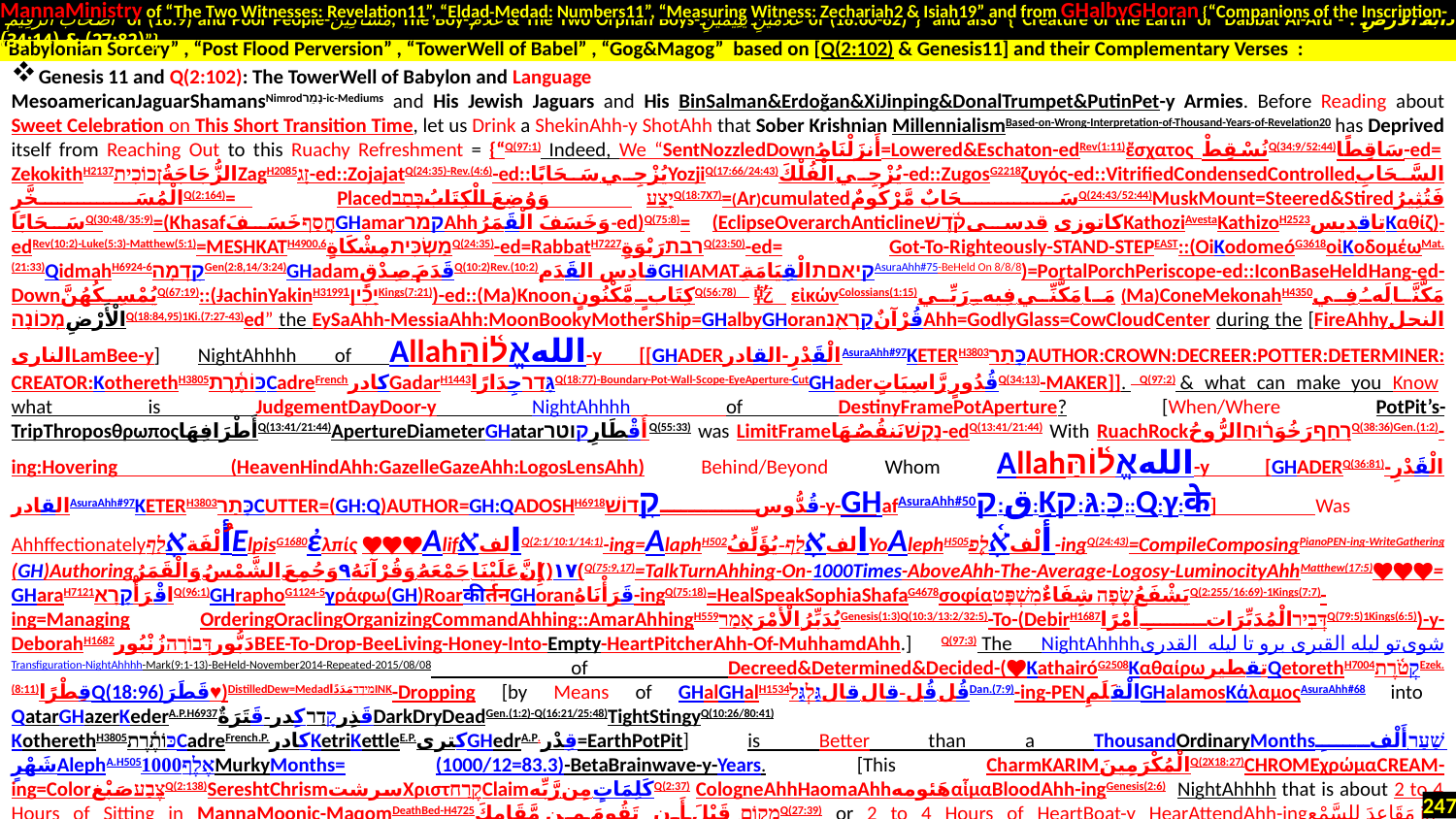

MannaMinistry of “The Two Witnesses: Revelation11”, “Eldad-Medad: Numbers11”, “Measuring Witness: Zechariah2 & Isiah19” and from GHalbyGHoran {“Companions of the Inscription-
 أَصْحَابَ الرَّقِيمِ  of (18:9) and Poor People-مَسَاكِينَ, The Boy-غُلَامُ & The Two Orphan Boys-غُلَامَيْنِ يَتِيمَيْنِ of (18:60-82)”}  and also  {“Creature of the Earth  or  Dabbat Al-Ard - دَابَّةُ الْأَرْضِ : (27:82) & (34:14)”}
.
Genesis 11 and Q(2:102): The TowerWell of Babylon and Language
MesoamericanJaguarShamansNimrodנָמֵר-ic-Mediums and His Jewish Jaguars and His BinSalman&Erdoğan&XiJinping&DonalTrumpet&PutinPet-y Armies. Before Reading about Sweet Celebration on This Short Transition Time, let us Drink a ShekinAhh-y ShotAhh that Sober Krishnian MillennialismBased-on-Wrong-Interpretation-of-Thousand-Years-of-Revelation20 has Deprived itself from Reaching Out to this Ruachy Refreshment = {“Q(97:1) Indeed, We “SentNozzledDownأَنزَلْنَاهُ=Lowered&Eschaton-edRev(1:11)ἔσχατος نُسْقِطْQ(34:9/52:44)سَاقِطًا-ed= ZekokithH2137الزُّجَاجَةُזְכוֹכִיתZagH2085זָג-ed::ZojajatQ(24:35)-Rev.(4:6)-ed::يُزْجِي سَحَابًاYozjiQ(17:66/24:43)يُزْجِي الْفُلْكَ-ed::ZugosG2218ζυγός-ed::VitrifiedCondensedControlledالسَّحَابِ الْمُسَخَّرِQ(2:164)= Placedיָצַעوَوُضِعَ الْكِتَابُכָּתַבQ(18:7X7)=(Ar)cumulatedسَحَابٌ مَّرْكُومٌQ(24:43/52:44)MuskMount=Steered&Stiredفَتُثِيرُ سَحَابًاQ(30:48/35:9)=(KhasafחֲסַףخَسَفَGHamarקמרAhhوَخَسَفَ الْقَمَرُ-ed)Q(75:8)= (EclipseOverarchAnticlineکاتوزی قدسیקֹ֫דֶשׁKathoziAvestaKathizoH2523تاقدیسΚαθίζ)-edRev(10:2)-Luke(5:3)-Matthew(5:1)=MESHKATH4900,6מַשְׂכִּיתمِشْكَاةٍQ(24:35)-ed=RabbatH7227רבתرَبْوَةٍQ(23:50)-ed= Got-To-Righteously-STAND-STEPEAST::(OiKodomeóG3618οἰΚοδομέωMat.(21:33)QidmahH6924-6קִדְמָהGen(2:8,14/3:24)GHadamقَدَمَ صِدْقٍQ(10:2)Rev.(10:2)قادِس القَدَمGHIAMATקיאםתالْقِيَامَةِAsuraAhh#75-BeHeld On 8/8/8)=PortalPorchPeriscope-ed::IconBaseHeldHang-ed-DownيُمْسِكُهُنَّQ(67:19)::(JachinYakinH3199יָכִ֔ין1Kings(7:21))-ed::(Ma)Knoonكِتَابٍ مَّكْنُونٍQ(56:78)乾εἰκώνColossians(1:15)مَا مَكَّنِّي فِيهِ رَبِّي (Ma)ConeMekonahH4350مَكَّنَّا لَهُ فِي الْأَرْضِמְכוֹנָהQ(18:84,95)1Ki.(7:27-43)ed” the EySaAhh-MessiaAhh:MoonBookyMotherShip=GHalbyGHoranقُرْآنٌקָרְאֵ֖נAhh=GodlyGlass=CowCloudCenter during the [FireAhhyالنحل الناریLamBee-y] NightAhhhh of Allahاللهאֱל֫וֹהַּ-y [[GHADERالْقَدْرِ-القادرAsuraAhh#97KETERH3803כָּתַרAUTHOR:CROWN:DECREER:POTTER:DETERMINER: CREATOR:KotherethH3805כּוֹתֶ֫רֶתCadreFrenchکادرGadarH1443גָּדַרجِدَارًاQ(18:77)-Boundary-Pot-Wall-Scope-EyeAperture-CutGHaderقُدُورٍ رَّاسِيَاتٍQ(34:13)-MAKER]].  Q(97:2) & what can make you Know what is JudgementDayDoor-y NightAhhhh of DestinyFramePotAperture? [When/Where PotPit’s-TripThroposθρωποςأَطْرَافِهَاQ(13:41/21:44)ApertureDiameterGHatarأَقْطَارِקוטרQ(55:33) was LimitFrameנָקַשׁنَنقُصُهَا-edQ(13:41/21:44) With RuachRockרָחַףرَخُوَר֫וּחַالرُّوحُQ(38:36)Gen.(1:2)-ing:Hovering  (HeavenHindAhh:GazelleGazeAhh:LogosLensAhh) Behind/Beyond Whom Allahاللهאֱל֫וֹהַּ-y [GHADERQ(36:81)الْقَدْرِ-القادرAsuraAhh#97KETERH3803כָּתַרCUTTER=(GH:Q)AUTHOR=GH:QADOSHH6918قُدُّوسקָדוֹשׁ-y-GHafAsuraAhh#50ق:ק:Κכָּ:גַּ:ק::Q:γ:के] Was AhhffectionatelyأُلْفَةאָלַףElpisG1680ἐλπίς ♥♥♥AlifالفאQ(2:1/10:1/14:1)-ing=AlaphH502الفאָלַף-يُؤَلِّفُYoAlephH505أَلْفאָ֫לֶפ-ingQ(24:43)=CompileComposingPianoPEN-ing-WriteGathering (GH)Authoringوَجُمِعَ الشَّمْسُ وَالْقَمَرُ﴿٩﴾إِنَّ عَلَيْنَا جَمْعَهُ وَقُرْآنَهُ﴿١٧﴾Q(75:9,17)=TalkTurnAhhing-On-1000Times-AboveAhh-The-Average-Logosy-LuminocityAhhMatthew(17:5)♥♥♥= GHaraH7121اقْرَأْקָרָאQ(96:1)GHraphoG1124-5γράφω(GH)Roarकीर्तनGHoranقَرَأْنَاهُ-ingQ(75:18)=HealSpeakSophiaShafaG4678σοφίαيَشْفَعُשָׂפָה شِفَاءٌמִשְׁפָּטQ(2:255/16:69)-1Kings(7:7)-ing=Managing OrderingOraclingOrganizingCommandAhhing::AmarAhhingH559يُدَبِّرُ الْأَمْرَאָמַרGenesis(1:3)Q(10:3/13:2/32:5)-To-(DebirH1687דְּבִירالْمُدَبِّرَاتِ أَمْرًاQ(79:5)1Kings(6:5))-y-DeborahH1682دَبُّورדְּבוֹרָהزُنْبُورBEE-To-Drop-BeeLiving-Honey-Into-Empty-HeartPitcherAhh-Of-MuhhamdAhh.] Q(97:3) The NightAhhhhتو لیله القبری برو تا لیله القدری شویTransfiguration-NightAhhhh-Mark(9:1-13)-BeHeld-November2014-Repeated-2015/08/08 of Decreed&Determined&Decided-(♥KathairóG2508ΚαθαίρωتقطیرQetorethH7004קְטֹ֫רֶתEzek.(8:11)قِطْرًاQ(18:96)قَطَرَ♥)DistilledDew=MedadמֵידָדمَدَدًاINK-Dropping [by Means of GHalGHalH1534قُل قُل-قال قالגַּלְגַּלDan.(7:9)-ing-PENالْقَلَمِGHalamosΚάλαμοςAsuraAhh#68 into QatarGHazerKederA.P.H6937قَذِرקָדַרکِدر-قَتَرَةٌDarkDryDeadGen.(1:2)-Q(16:21/25:48)TightStingyQ(10:26/80:41) KotherethH3805כּוֹתֶ֫רֶתCadreFrench.P.کادرKetriKettleE.P.کتریGHedrA.P.قِدْر=EarthPotPit] is Better than a ThousandOrdinaryMonthsשַׁעַר.أَلْفِ شَهْرٍAlephA.H505אֶלֶף1000MurkyMonths= (1000/12=83.3)-BetaBrainwave-y-Years. [This CharmKARIMالْمُكْرَمِينَQ(2X18:27)CHROMEχρώμαCREAM-ing=ColorצֶבַעصَبْغQ(2:138)SereshtChrismسرشتΧριστקֶרַחClaimكَلِمَاتٍ مِن رَّبِّهQ(2:37) CologneAhhHaomaAhhهَئومهαἷμαBloodAhh-ingGenesis(2:6)  NightAhhhh that is about 2 to 4 Hours of Sitting in MannaMoonic-MaqomDeathBed-H4725מָקוֹם.قَبْلَ أَن تَقُومَ مِن مَّقَامِكَQ(27:39) or 2 to 4 Hours of HeartBoat-y HearAttendAhh-ingمَقَاعِدَ لِلسَّمْعِ in KathoziکاتوزیClassLuke(5:3) of ChristCaveCUPEzek.(8:1)Q(4X18:9) Before Dilated TripThroposθρωπος قَبْلَ أَن يَرْتَدَّ إِلَيْكَ طَرْفُكَ Returns Back to Closed:BetaBrainwave-y:SurfaceEarth-y Aperture,  is EqualQuality-WiseAhh to ThousandLinearMonthsשַׁעַר.أَلْفِ شَهْرٍ אֶלֶףQ(97:3)Which-Are-Soberly-CountedQ(22:47/32:5) يَوْمٍ كَانَ مِقْدَارُهُ أَلْفَ سَنَةٍ مِّمَّا تَعُدُّونFrom-1000LinearYearLong-LastDayDoor-Of-Revelation20. In other WineWords, (1000Years/1000Months83.3 Years)Rev.20+Q(97:3) X (2 to 4 Hours of DecreeNight=Night-of-MoonBook-y-Metamorphosis=Night-of-Tarshish-y-Transfiguration)AsuraAhh#97+Mark9=24 to 48 Ordinary HoursQ(22:47/32:5) of LAST WEEK=70th WEEK.].
“Babylonian Sorcery” , “Post Flood Perversion” , “TowerWell of Babel” , “Gog&Magog”  based on [Q(2:102) & Genesis11] and their Complementary Verses  :
247